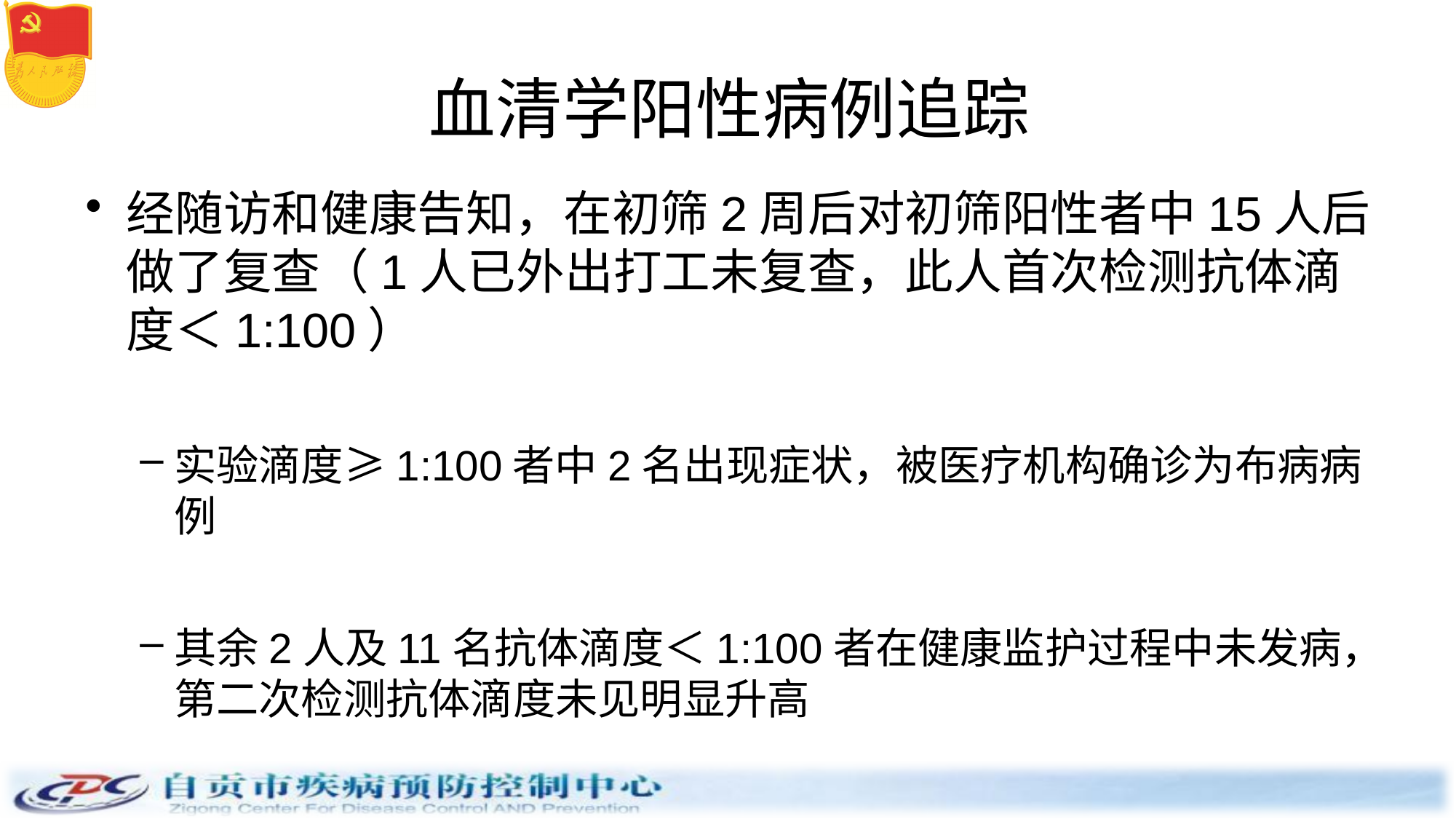

# 血清学阳性病例追踪
经随访和健康告知，在初筛2周后对初筛阳性者中15人后做了复查（1人已外出打工未复查，此人首次检测抗体滴度＜1:100）

实验滴度≥1:100者中2名出现症状，被医疗机构确诊为布病病例

其余2人及11名抗体滴度＜1:100者在健康监护过程中未发病，第二次检测抗体滴度未见明显升高